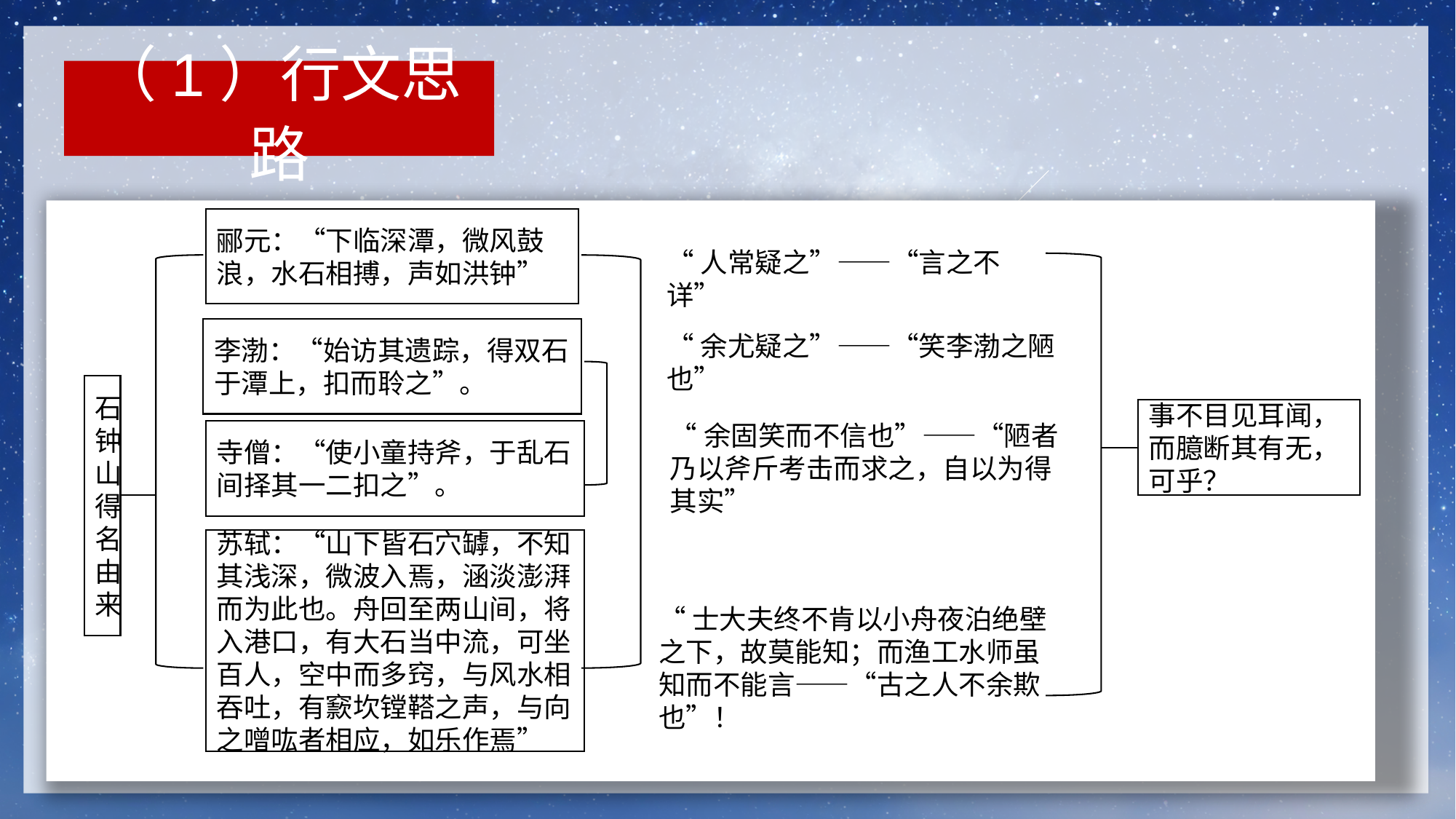

（1）行文思路

郦元：“下临深潭，微风鼓浪，水石相搏，声如洪钟”
“人常疑之”——“言之不详”

李渤：“始访其遗踪，得双石于潭上，扣而聆之”。
“余尤疑之”——“笑李渤之陋也”

石钟山得名由来
事不目见耳闻，而臆断其有无，可乎？
“余固笑而不信也”——“陋者乃以斧斤考击而求之，自以为得其实”
寺僧：“使小童持斧，于乱石间择其一二扣之”。
苏轼：“山下皆石穴罅，不知其浅深，微波入焉，涵淡澎湃而为此也。舟回至两山间，将入港口，有大石当中流，可坐百人，空中而多窍，与风水相吞吐，有窾坎镗鞳之声，与向之噌吰者相应，如乐作焉”
“士大夫终不肯以小舟夜泊绝壁之下，故莫能知；而渔工水师虽知而不能言——“古之人不余欺也”！